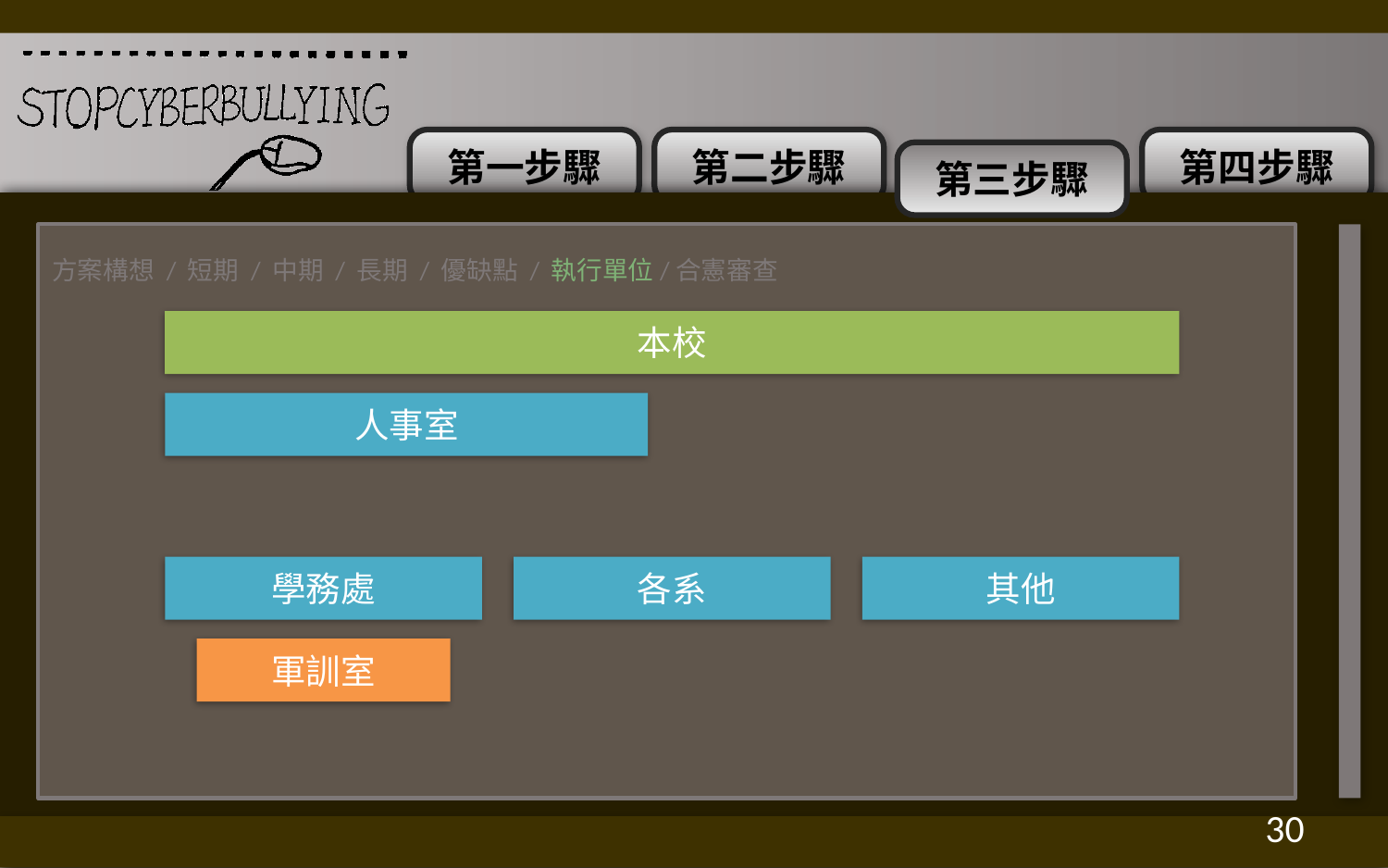

方案構想 / 短期 / 中期 / 長期 / 優缺點 / 執行單位/合憲審查
本校
學務處
各系
其他
軍訓室
人事室
30